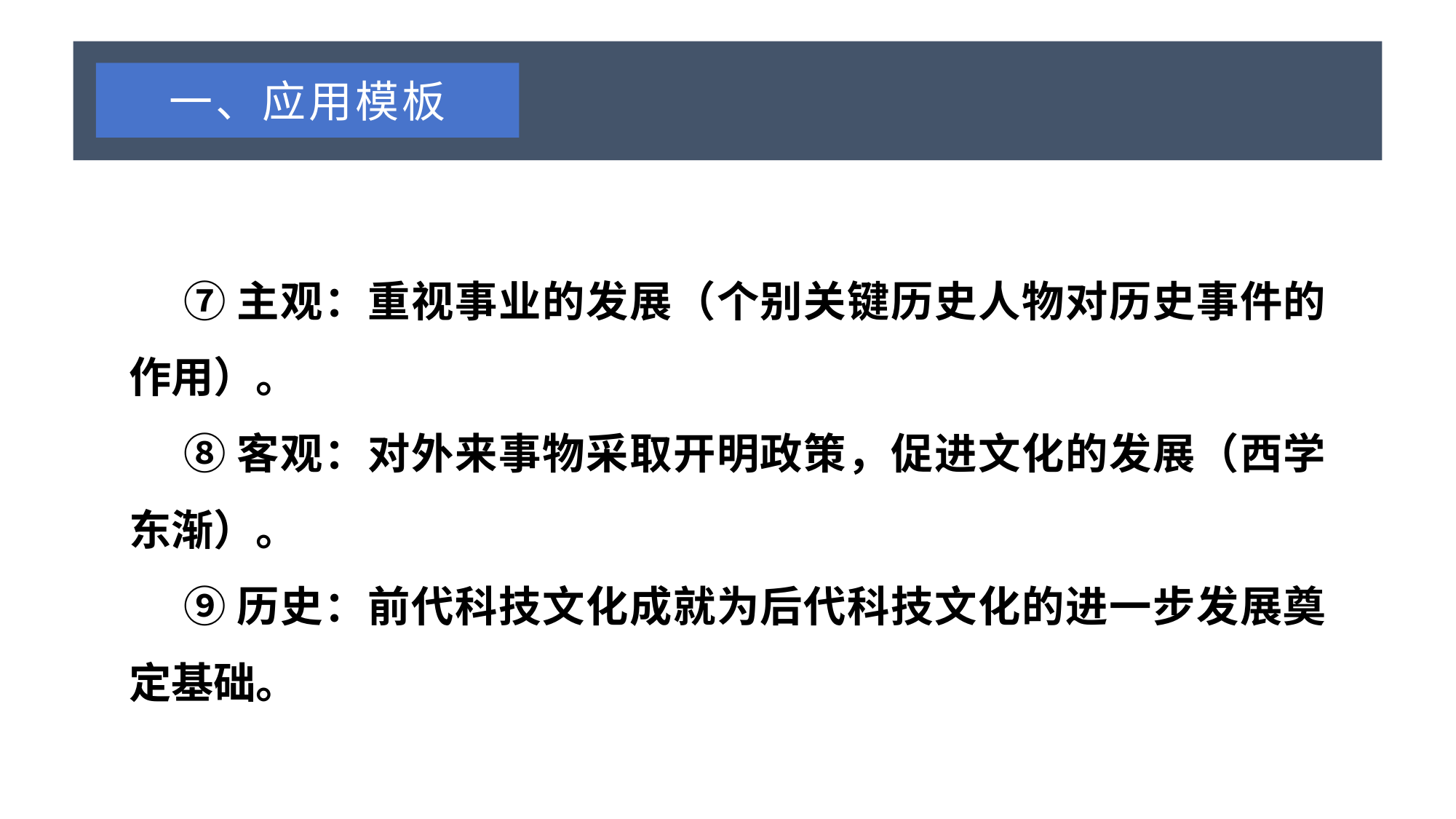

一、应用模板
⑦主观：重视事业的发展（个别关键历史人物对历史事件的作用）。
⑧客观：对外来事物采取开明政策，促进文化的发展（西学东渐）。
⑨历史：前代科技文化成就为后代科技文化的进一步发展奠定基础。